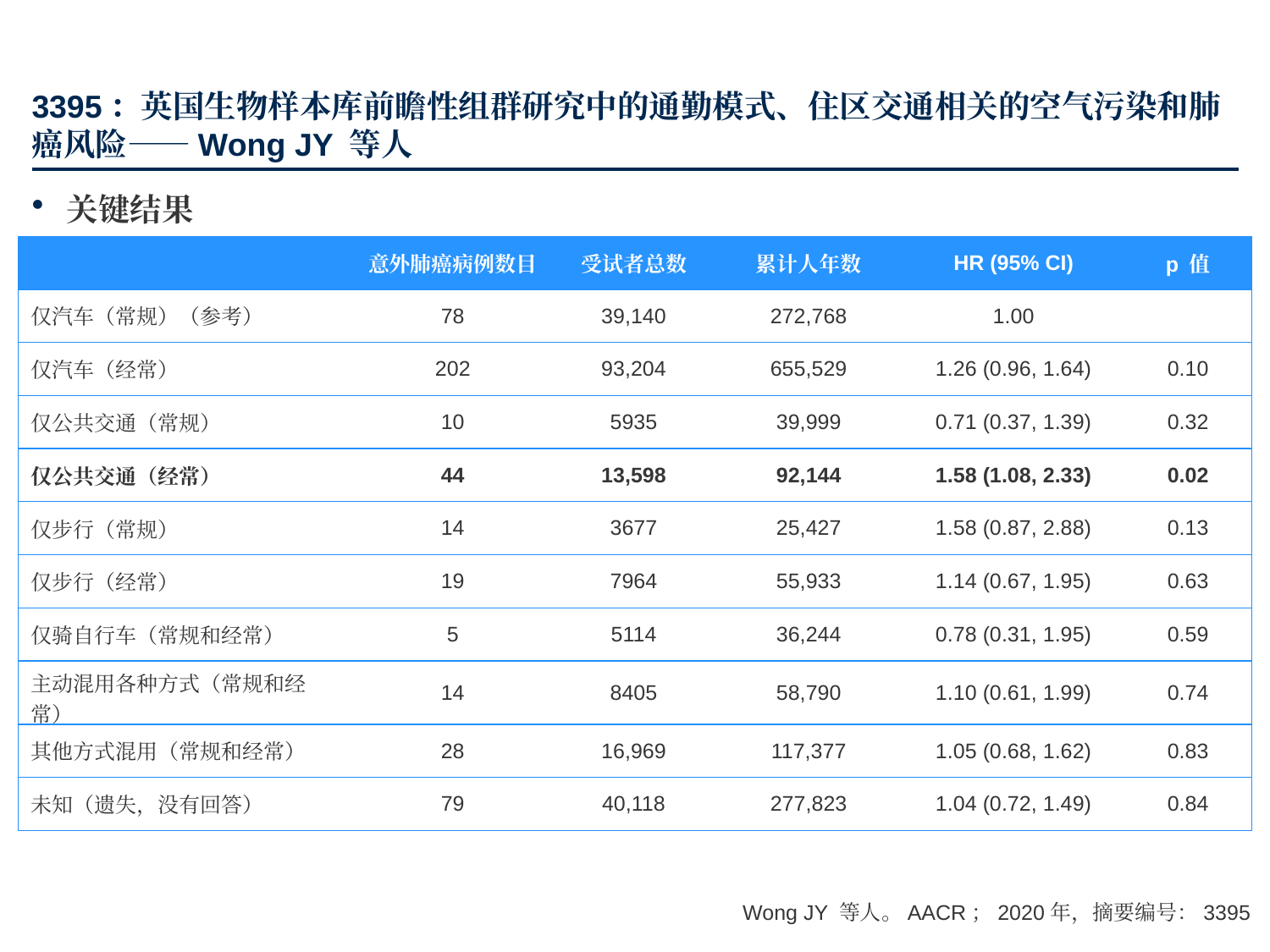

# 3395：英国生物样本库前瞻性组群研究中的通勤模式、住区交通相关的空气污染和肺癌风险——Wong JY 等人
关键结果

|  | 意外肺癌病例数目 | 受试者总数 | 累计人年数 | HR (95% CI) | p 值 |
| --- | --- | --- | --- | --- | --- |
| 仅汽车（常规）（参考） | 78 | 39,140 | 272,768 | 1.00 |  |
| 仅汽车（经常） | 202 | 93,204 | 655,529 | 1.26 (0.96, 1.64) | 0.10 |
| 仅公共交通（常规） | 10 | 5935 | 39,999 | 0.71 (0.37, 1.39) | 0.32 |
| 仅公共交通（经常） | 44 | 13,598 | 92,144 | 1.58 (1.08, 2.33) | 0.02 |
| 仅步行（常规） | 14 | 3677 | 25,427 | 1.58 (0.87, 2.88) | 0.13 |
| 仅步行（经常） | 19 | 7964 | 55,933 | 1.14 (0.67, 1.95) | 0.63 |
| 仅骑自行车（常规和经常） | 5 | 5114 | 36,244 | 0.78 (0.31, 1.95) | 0.59 |
| 主动混用各种方式（常规和经常） | 14 | 8405 | 58,790 | 1.10 (0.61, 1.99) | 0.74 |
| 其他方式混用（常规和经常） | 28 | 16,969 | 117,377 | 1.05 (0.68, 1.62) | 0.83 |
| 未知（遗失，没有回答） | 79 | 40,118 | 277,823 | 1.04 (0.72, 1.49) | 0.84 |
Wong JY 等人。AACR；2020年，摘要编号：3395